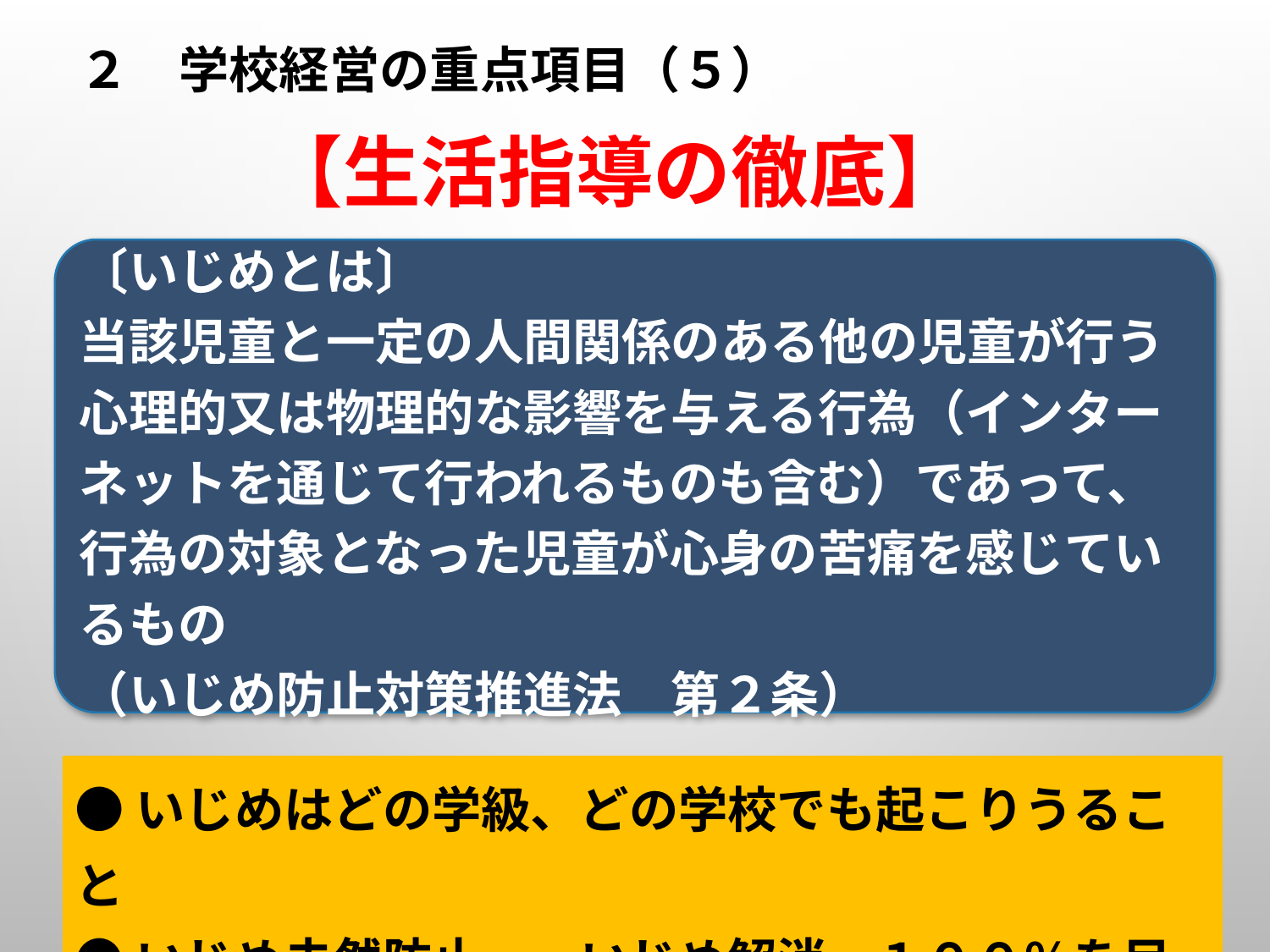

２　学校経営の重点項目（５）
【生活指導の徹底】
〔いじめとは〕
当該児童と一定の人間関係のある他の児童が行う心理的又は物理的な影響を与える行為（インターネットを通じて行われるものも含む）であって、行為の対象となった児童が心身の苦痛を感じているもの
（いじめ防止対策推進法　第２条）
●いじめはどの学級、どの学校でも起こりうること
●いじめ未然防止　　いじめ解消　１００％を目指す